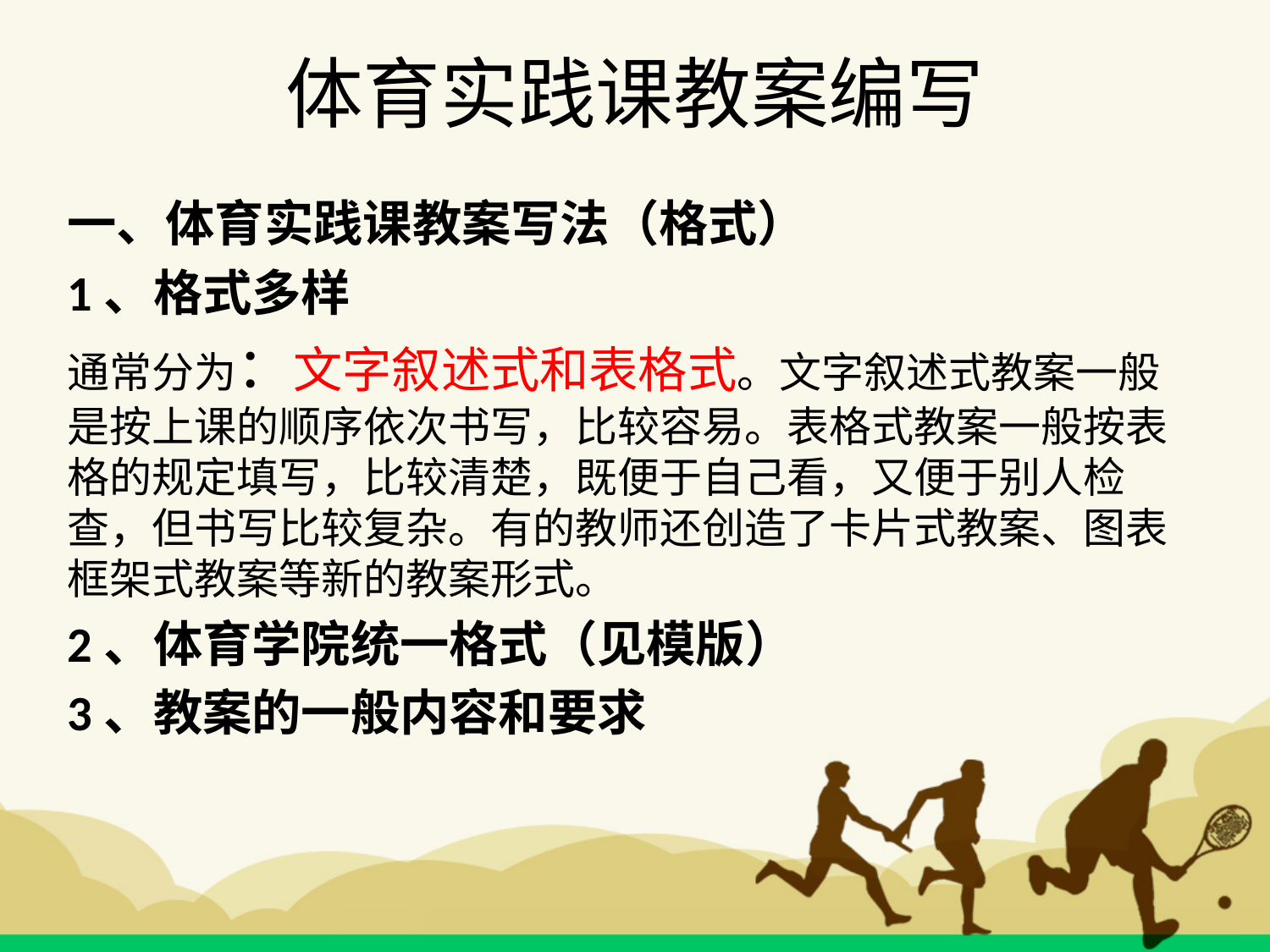

# 体育实践课教案编写
一、体育实践课教案写法（格式）
1、格式多样
通常分为：文字叙述式和表格式。文字叙述式教案一般是按上课的顺序依次书写，比较容易。表格式教案一般按表格的规定填写，比较清楚，既便于自己看，又便于别人检查，但书写比较复杂。有的教师还创造了卡片式教案、图表框架式教案等新的教案形式。
2、体育学院统一格式（见模版）
3、教案的一般内容和要求